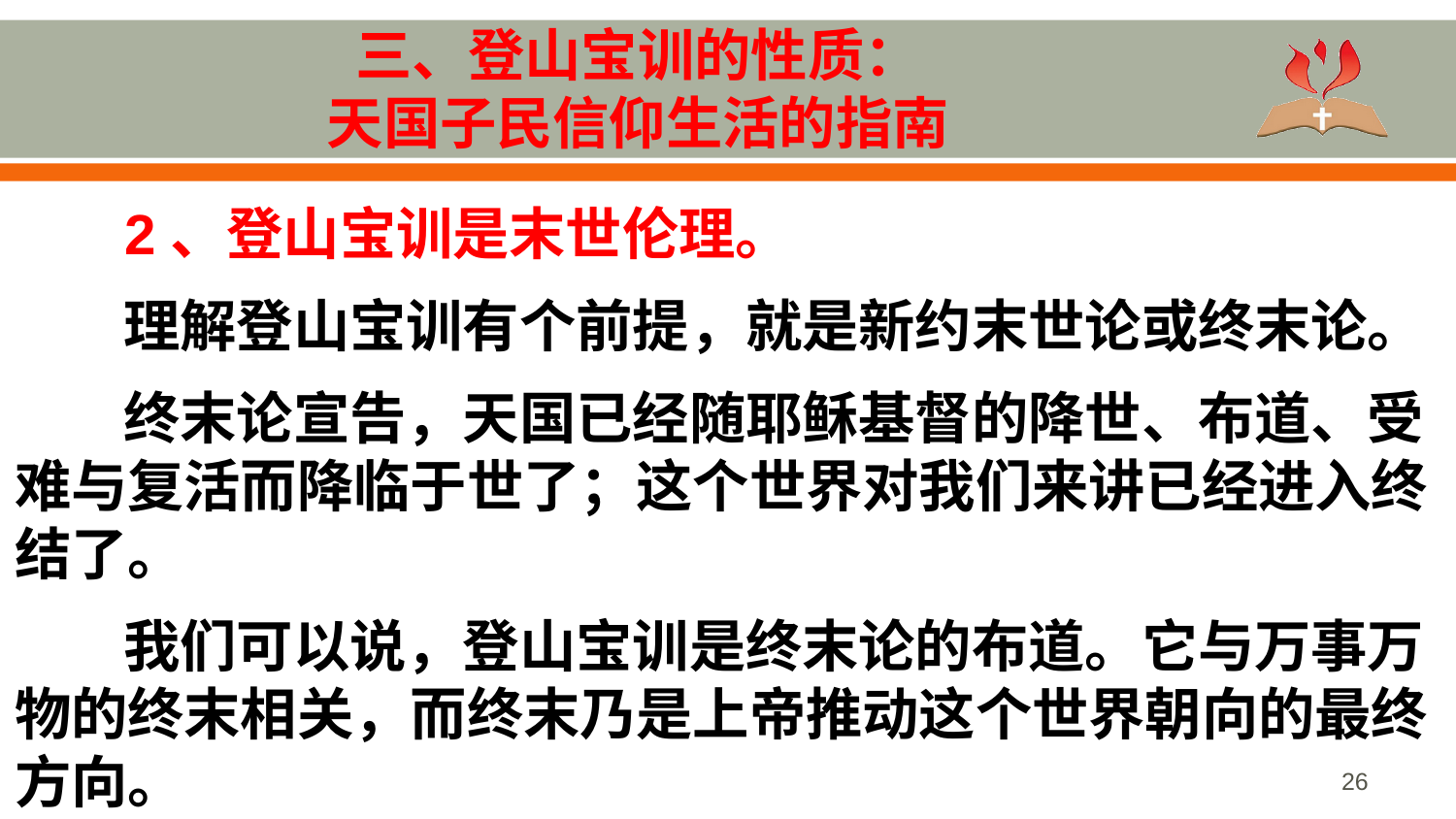

# 三、登山宝训的性质： 天国子民信仰生活的指南
       2、登山宝训是末世伦理。
理解登山宝训有个前提，就是新约末世论或终末论。
终末论宣告，天国已经随耶稣基督的降世、布道、受难与复活而降临于世了；这个世界对我们来讲已经进入终结了。
我们可以说，登山宝训是终末论的布道。它与万事万物的终末相关，而终末乃是上帝推动这个世界朝向的最终方向。

26